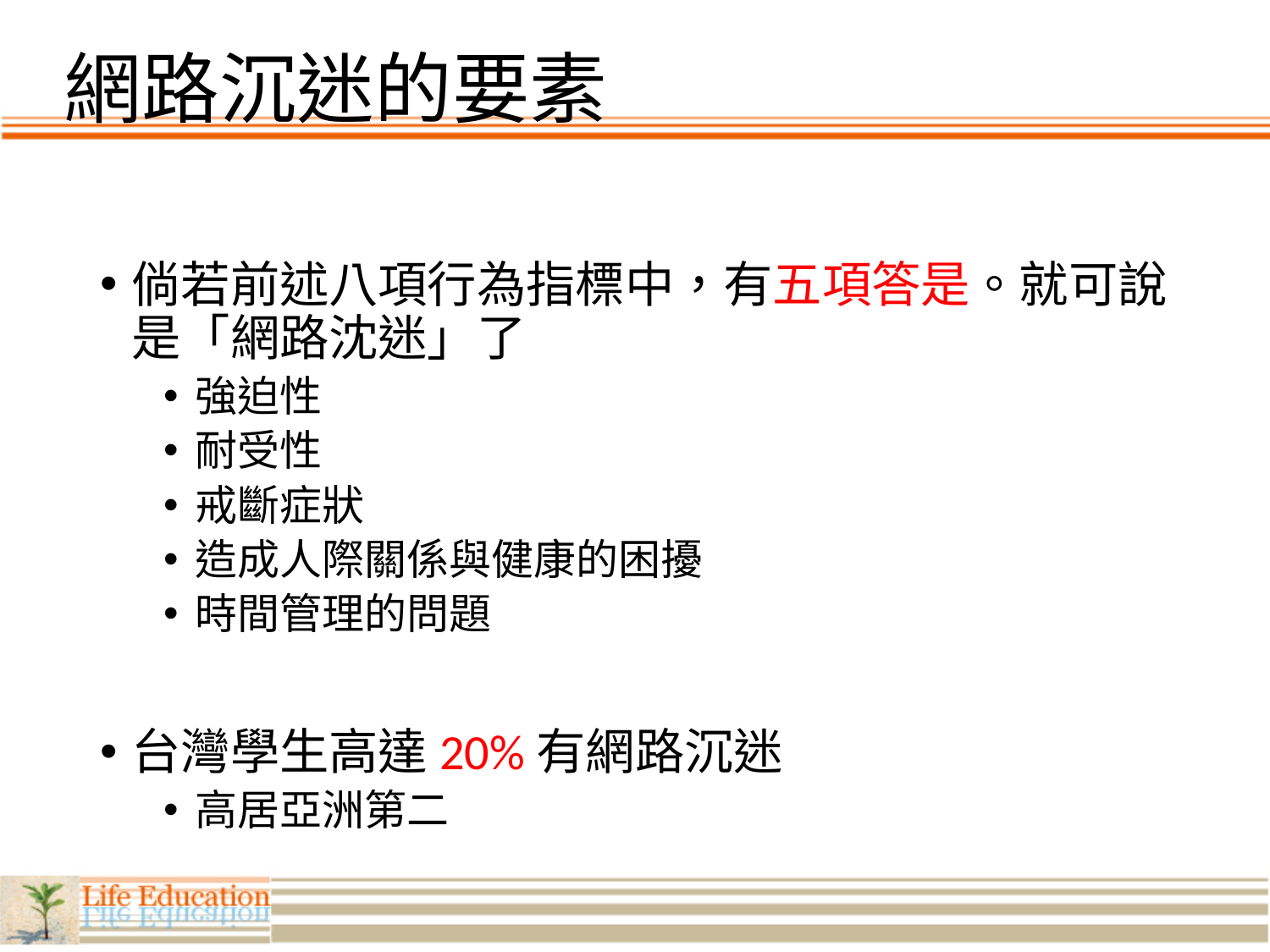

# 網路沉迷的要素
倘若前述八項行為指標中，有五項答是。就可說是「網路沈迷」了
強迫性
耐受性
戒斷症狀
造成人際關係與健康的困擾
時間管理的問題

台灣學生高達20%有網路沉迷
高居亞洲第二